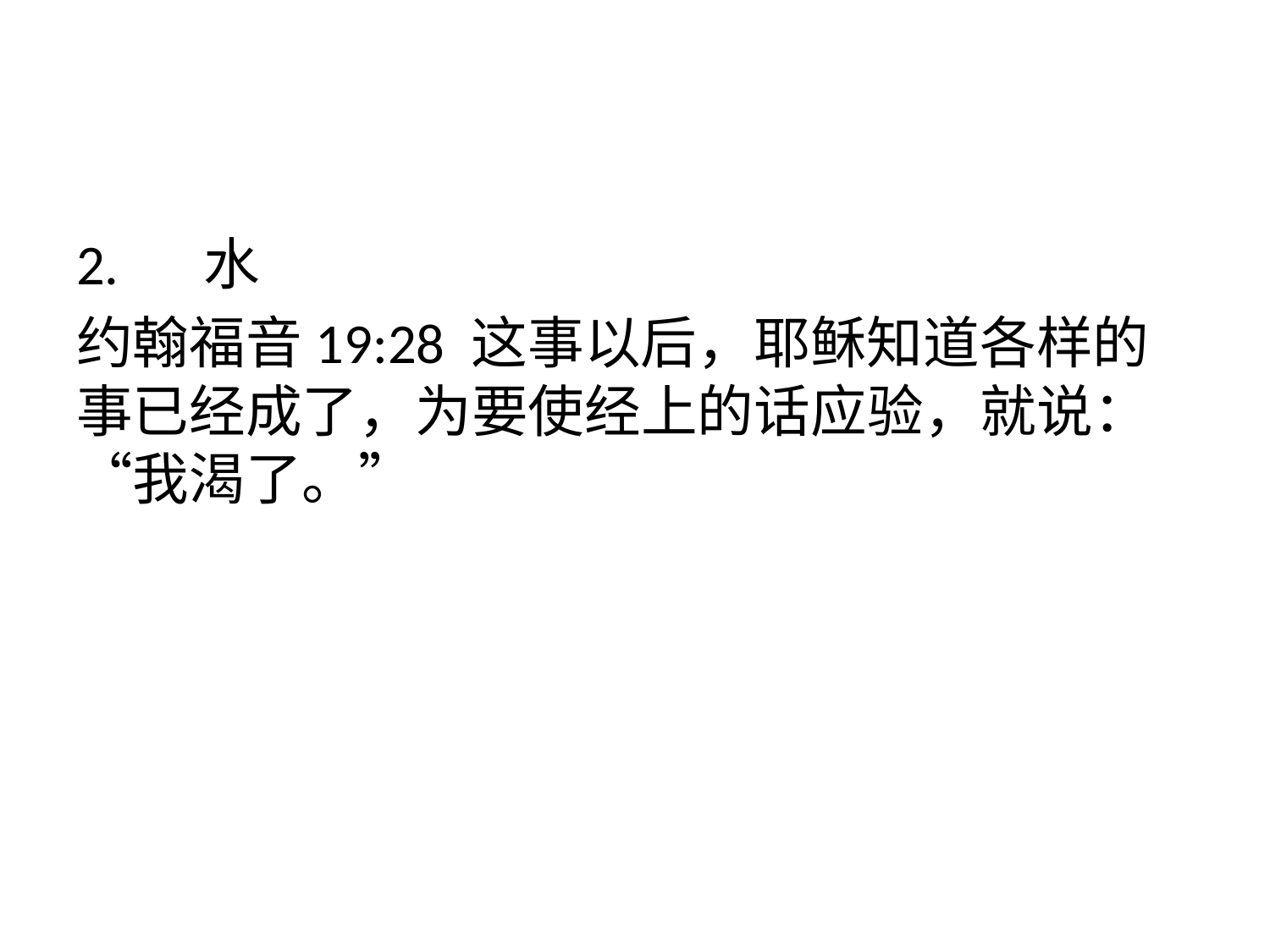

#
2.	水
约翰福音19:28 这事以后，耶稣知道各样的事已经成了，为要使经上的话应验，就说：“我渴了。”